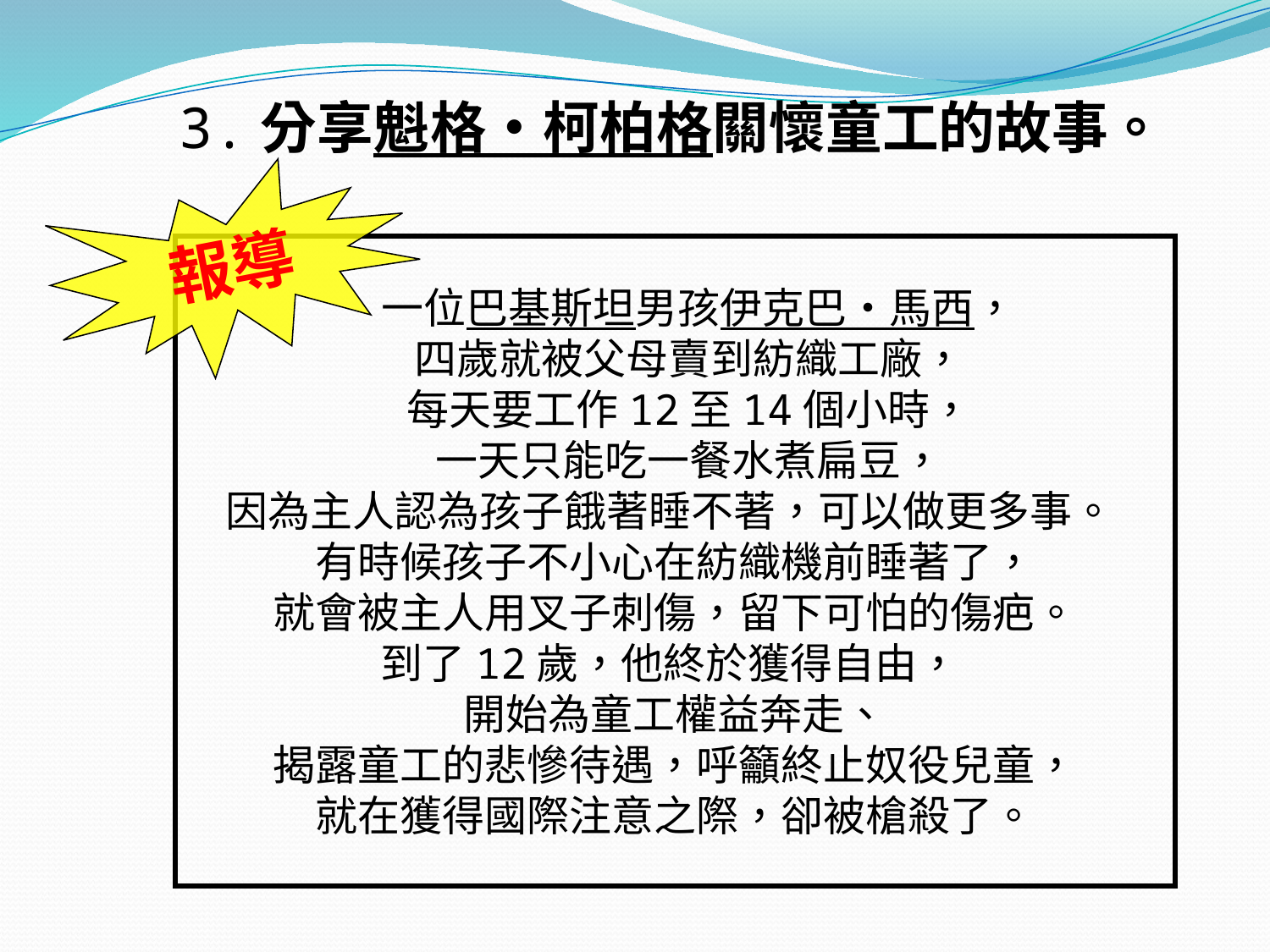

3.分享魁格‧柯柏格關懷童工的故事。
報導
    一位巴基斯坦男孩伊克巴‧馬西，
  四歲就被父母賣到紡織工廠，
   每天要工作12至14個小時，
  一天只能吃一餐水煮扁豆，
因為主人認為孩子餓著睡不著，可以做更多事。
有時候孩子不小心在紡織機前睡著了，
就會被主人用叉子刺傷，留下可怕的傷疤。
到了12歲，他終於獲得自由，
開始為童工權益奔走、
揭露童工的悲慘待遇，呼籲終止奴役兒童，
就在獲得國際注意之際，卻被槍殺了。